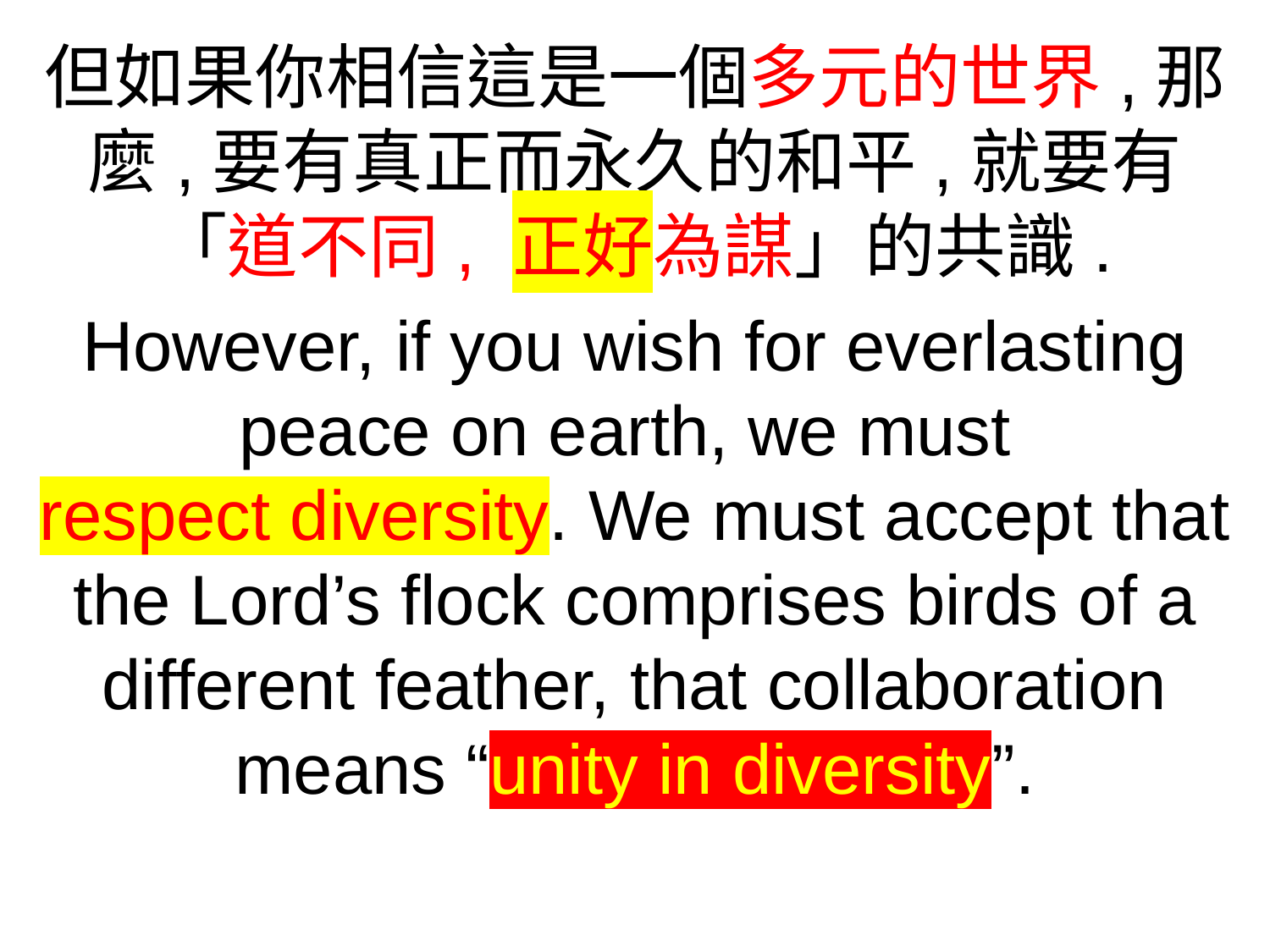

但如果你相信這是一個多元的世界,那麼,要有真正而永久的和平,就要有
「道不同, 正好為謀」的共識.
However, if you wish for everlasting peace on earth, we must
respect diversity. We must accept that the Lord’s flock comprises birds of a different feather, that collaboration means “unity in diversity”.